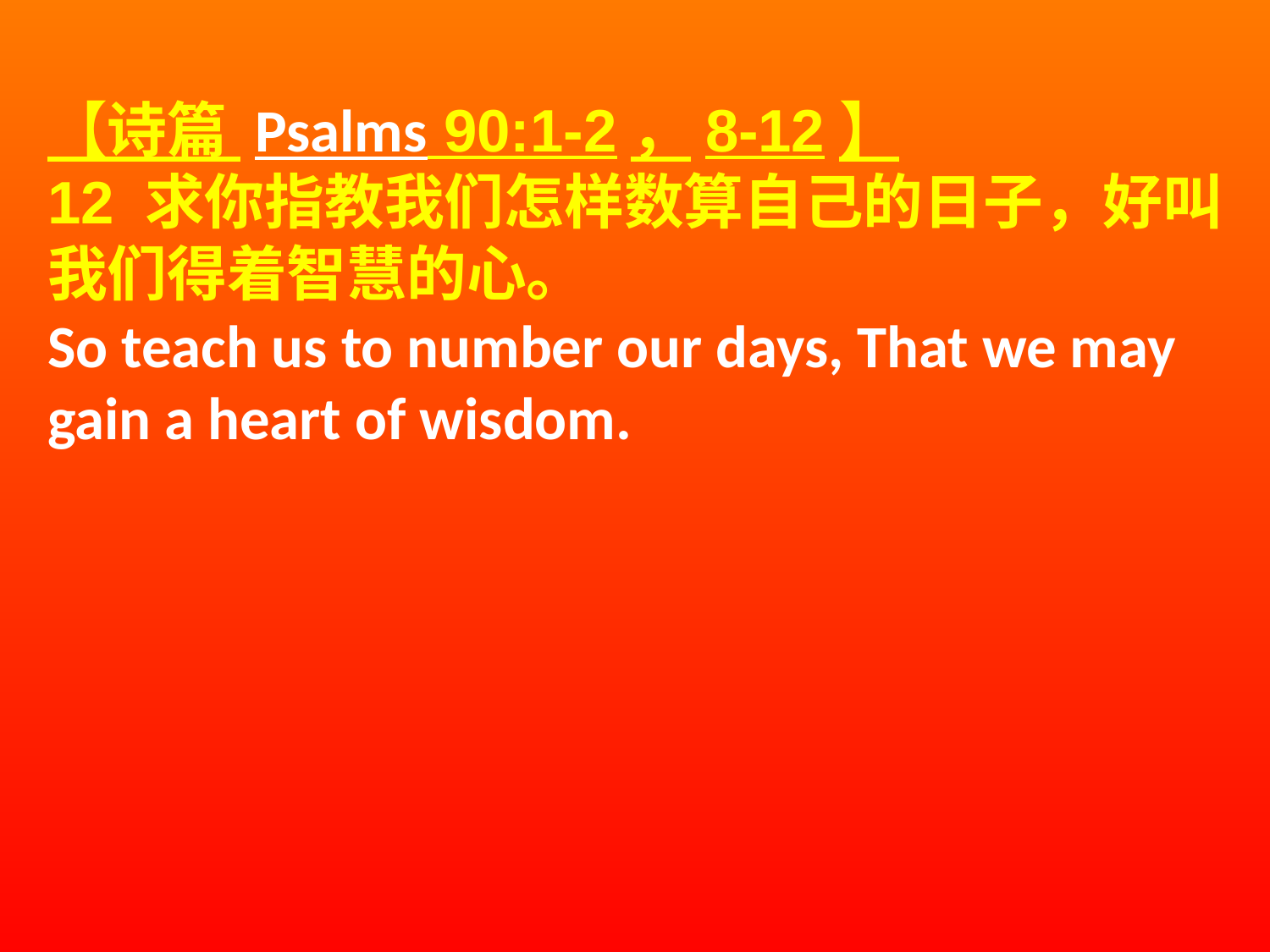

【诗篇 Psalms 90:1-2，8-12】
12 求你指教我们怎样数算自己的日子，好叫我们得着智慧的心。
So teach us to number our days, That we may gain a heart of wisdom.